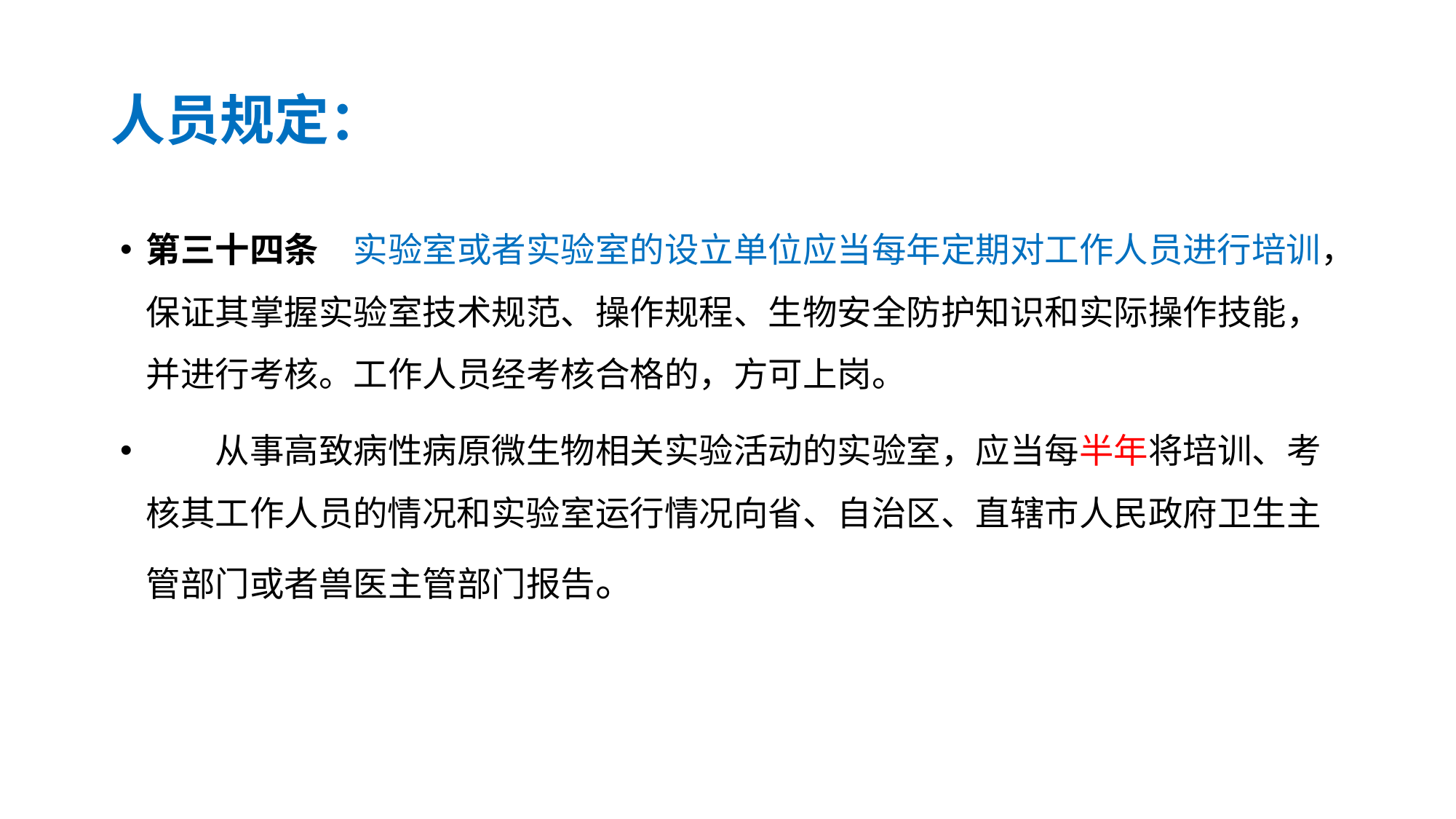

# 人员规定：
第三十四条　实验室或者实验室的设立单位应当每年定期对工作人员进行培训，保证其掌握实验室技术规范、操作规程、生物安全防护知识和实际操作技能，并进行考核。工作人员经考核合格的，方可上岗。
　　从事高致病性病原微生物相关实验活动的实验室，应当每半年将培训、考核其工作人员的情况和实验室运行情况向省、自治区、直辖市人民政府卫生主管部门或者兽医主管部门报告。

69